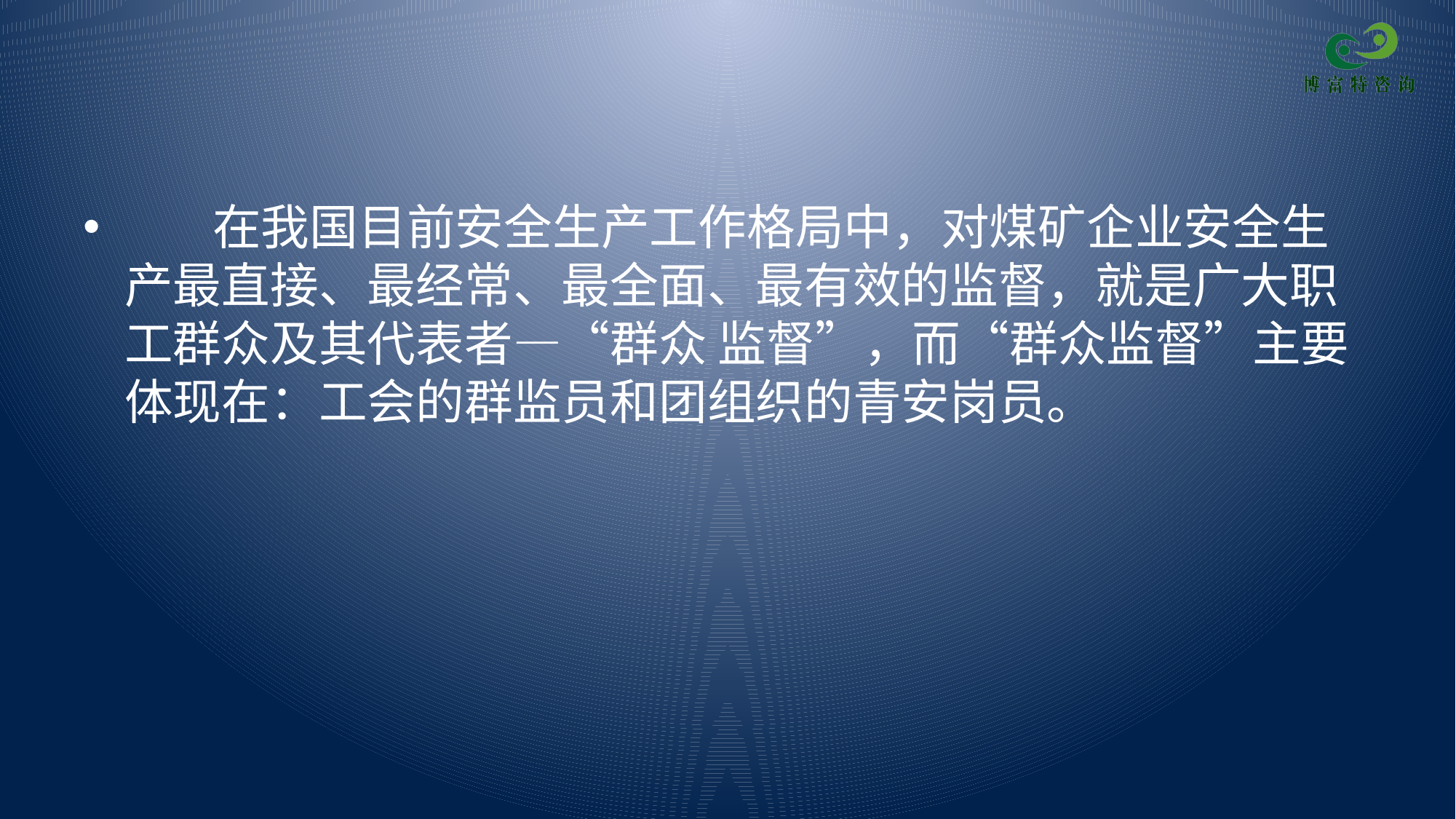

在我国目前安全生产工作格局中，对煤矿企业安全生产最直接、最经常、最全面、最有效的监督，就是广大职工群众及其代表者—“群众 监督”，而“群众监督”主要体现在：工会的群监员和团组织的青安岗员。